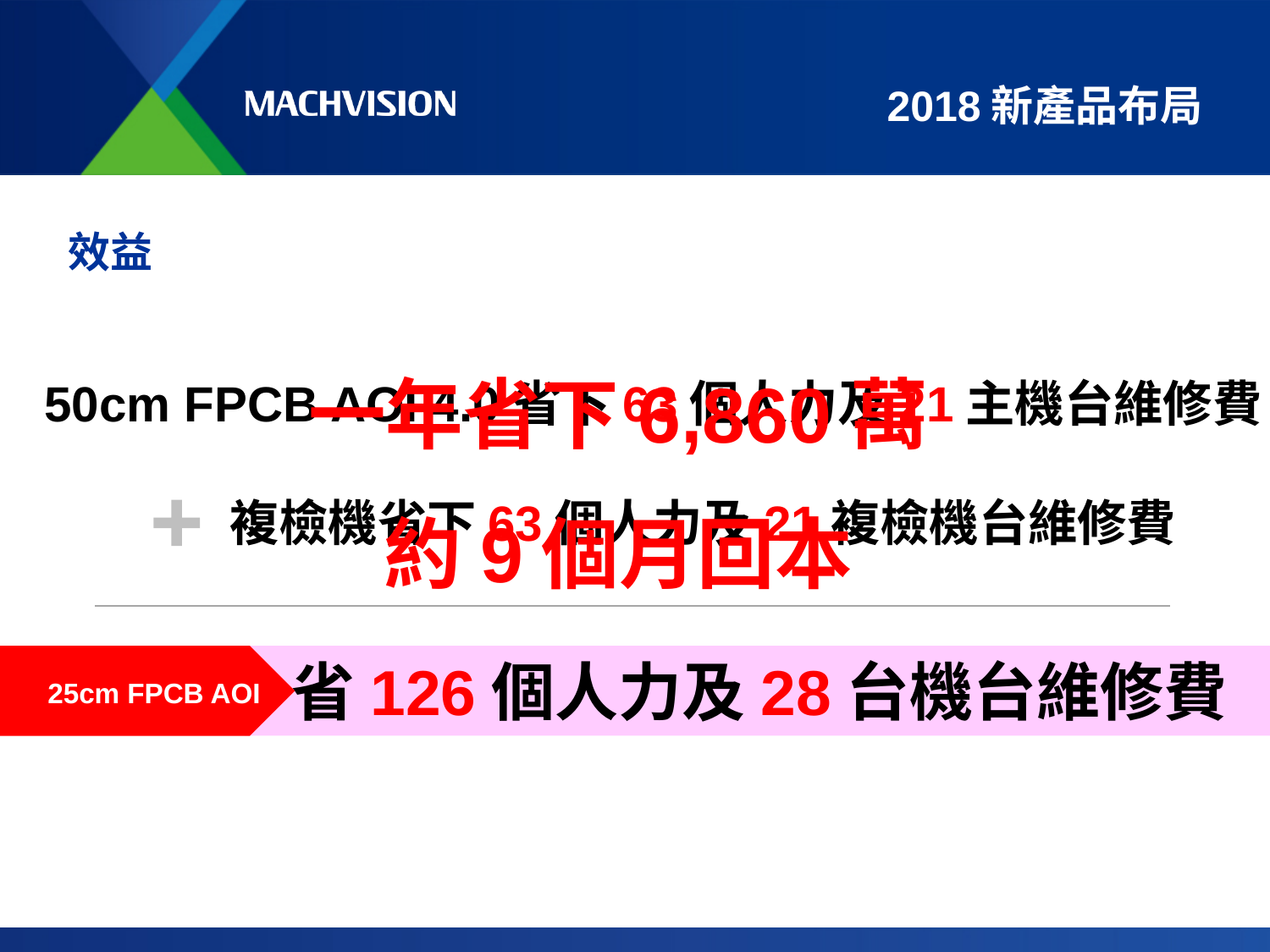

# 2018新產品布局
效益
一年省下6,860萬
約9個月回本
50cm FPCB AOI 4.0省下63個人力及21主機台維修費
複檢機省下63個人力及21複檢機台維修費

25cm FPCB AOI

省126個人力及28台機台維修費